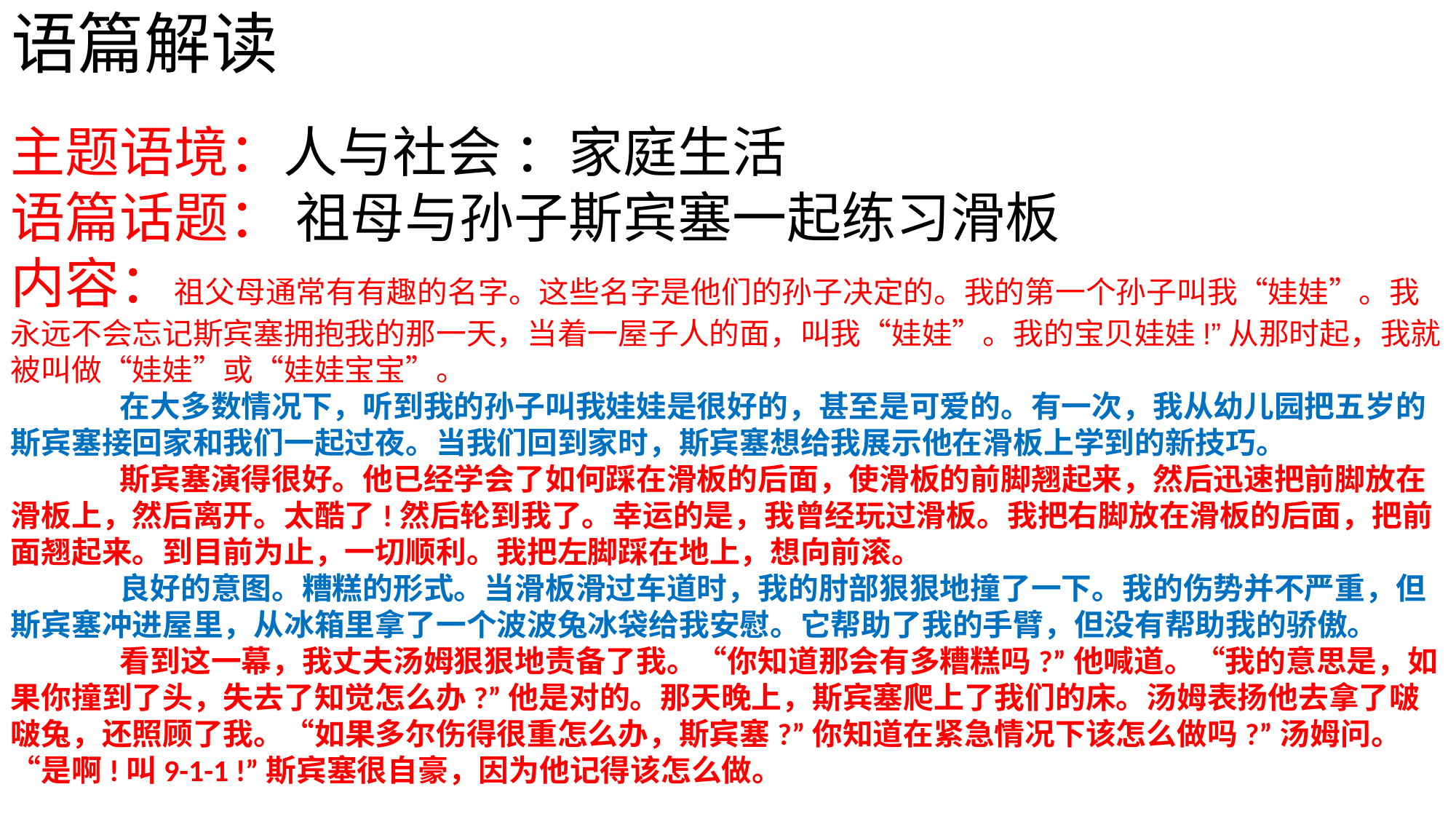

# 语篇解读
主题语境：人与社会 ：家庭生活
语篇话题： 祖母与孙子斯宾塞一起练习滑板
内容：祖父母通常有有趣的名字。这些名字是他们的孙子决定的。我的第一个孙子叫我“娃娃”。我永远不会忘记斯宾塞拥抱我的那一天，当着一屋子人的面，叫我“娃娃”。我的宝贝娃娃!”从那时起，我就被叫做“娃娃”或“娃娃宝宝”。
	在大多数情况下，听到我的孙子叫我娃娃是很好的，甚至是可爱的。有一次，我从幼儿园把五岁的斯宾塞接回家和我们一起过夜。当我们回到家时，斯宾塞想给我展示他在滑板上学到的新技巧。
	斯宾塞演得很好。他已经学会了如何踩在滑板的后面，使滑板的前脚翘起来，然后迅速把前脚放在滑板上，然后离开。太酷了!然后轮到我了。幸运的是，我曾经玩过滑板。我把右脚放在滑板的后面，把前面翘起来。到目前为止，一切顺利。我把左脚踩在地上，想向前滚。
   	良好的意图。糟糕的形式。当滑板滑过车道时，我的肘部狠狠地撞了一下。我的伤势并不严重，但斯宾塞冲进屋里，从冰箱里拿了一个波波兔冰袋给我安慰。它帮助了我的手臂，但没有帮助我的骄傲。
	看到这一幕，我丈夫汤姆狠狠地责备了我。“你知道那会有多糟糕吗?”他喊道。“我的意思是，如果你撞到了头，失去了知觉怎么办?”他是对的。那天晚上，斯宾塞爬上了我们的床。汤姆表扬他去拿了啵啵兔，还照顾了我。“如果多尔伤得很重怎么办，斯宾塞?”你知道在紧急情况下该怎么做吗?”汤姆问。“是啊!叫9-1-1 !”斯宾塞很自豪，因为他记得该怎么做。